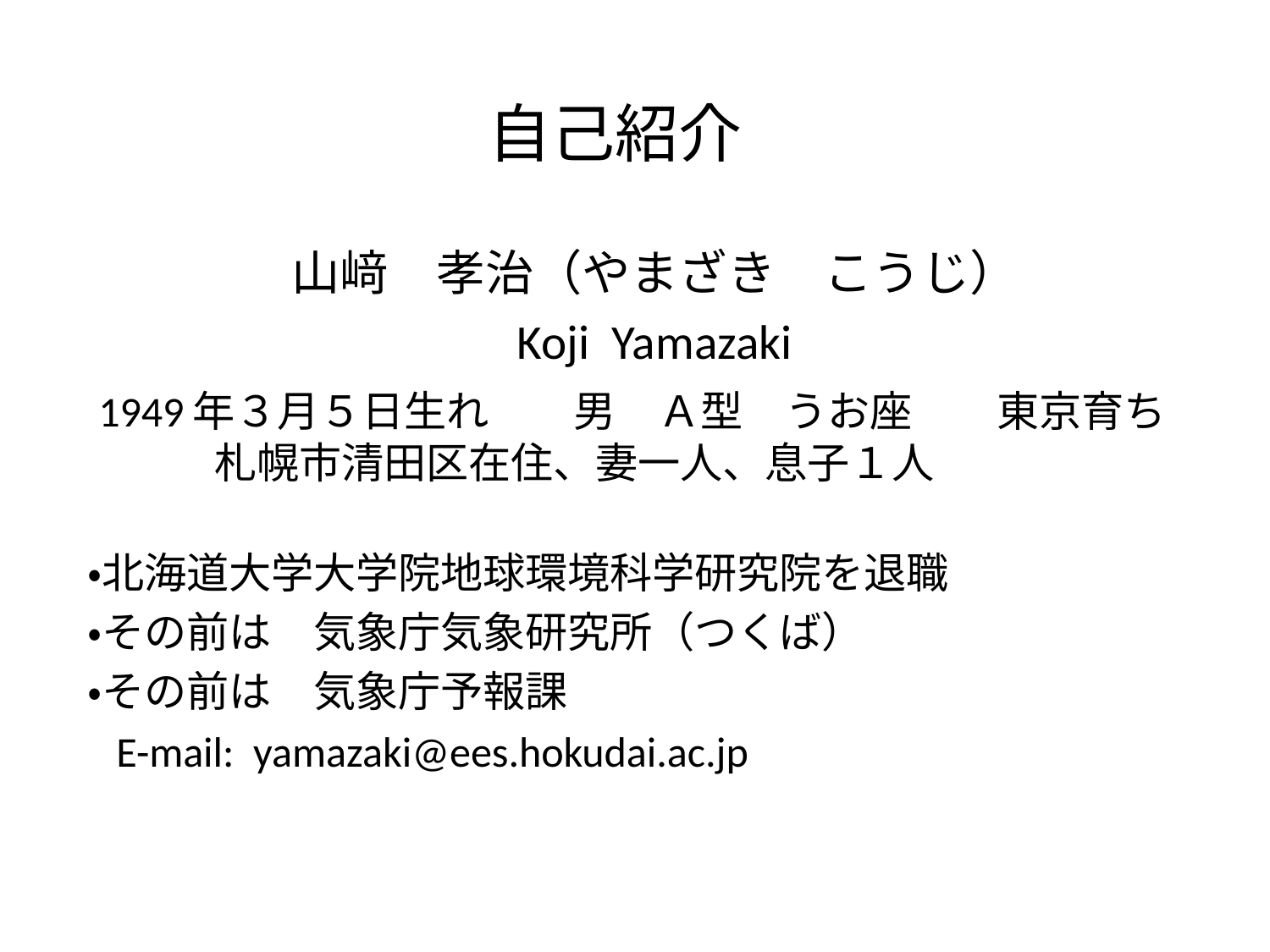

# 自己紹介
山﨑　孝治（やまざき　こうじ）
Koji  Yamazaki
 1949年３月５日生れ　　男　Ａ型　うお座　　東京育ち
　　　札幌市清田区在住、妻一人、息子１人
・北海道大学大学院地球環境科学研究院を退職
・その前は　気象庁気象研究所（つくば）
・その前は　気象庁予報課
   E-mail:  yamazaki@ees.hokudai.ac.jp